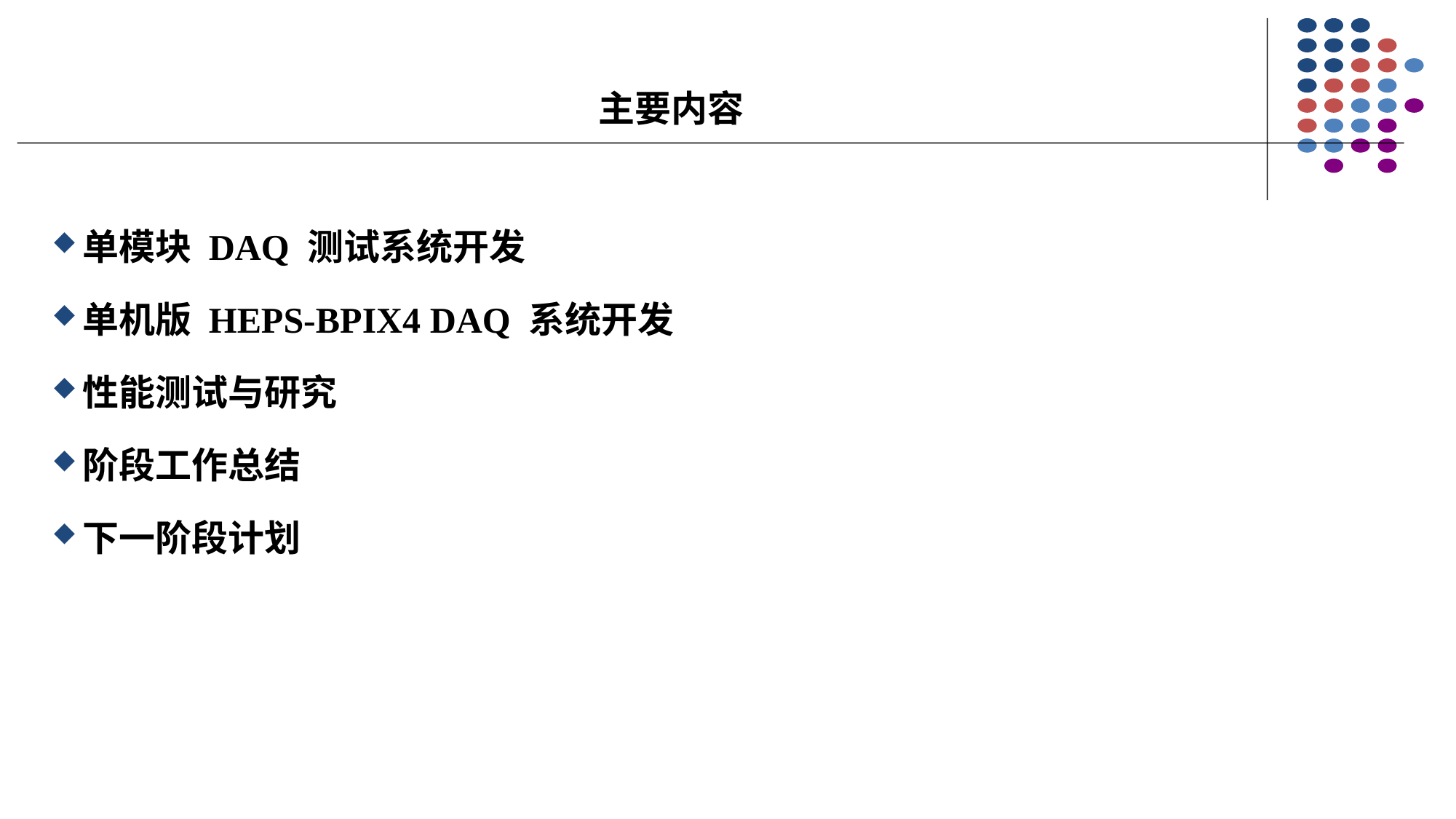

# 主要内容
单模块 DAQ 测试系统开发
单机版 HEPS-BPIX4 DAQ 系统开发
性能测试与研究
阶段工作总结
下一阶段计划